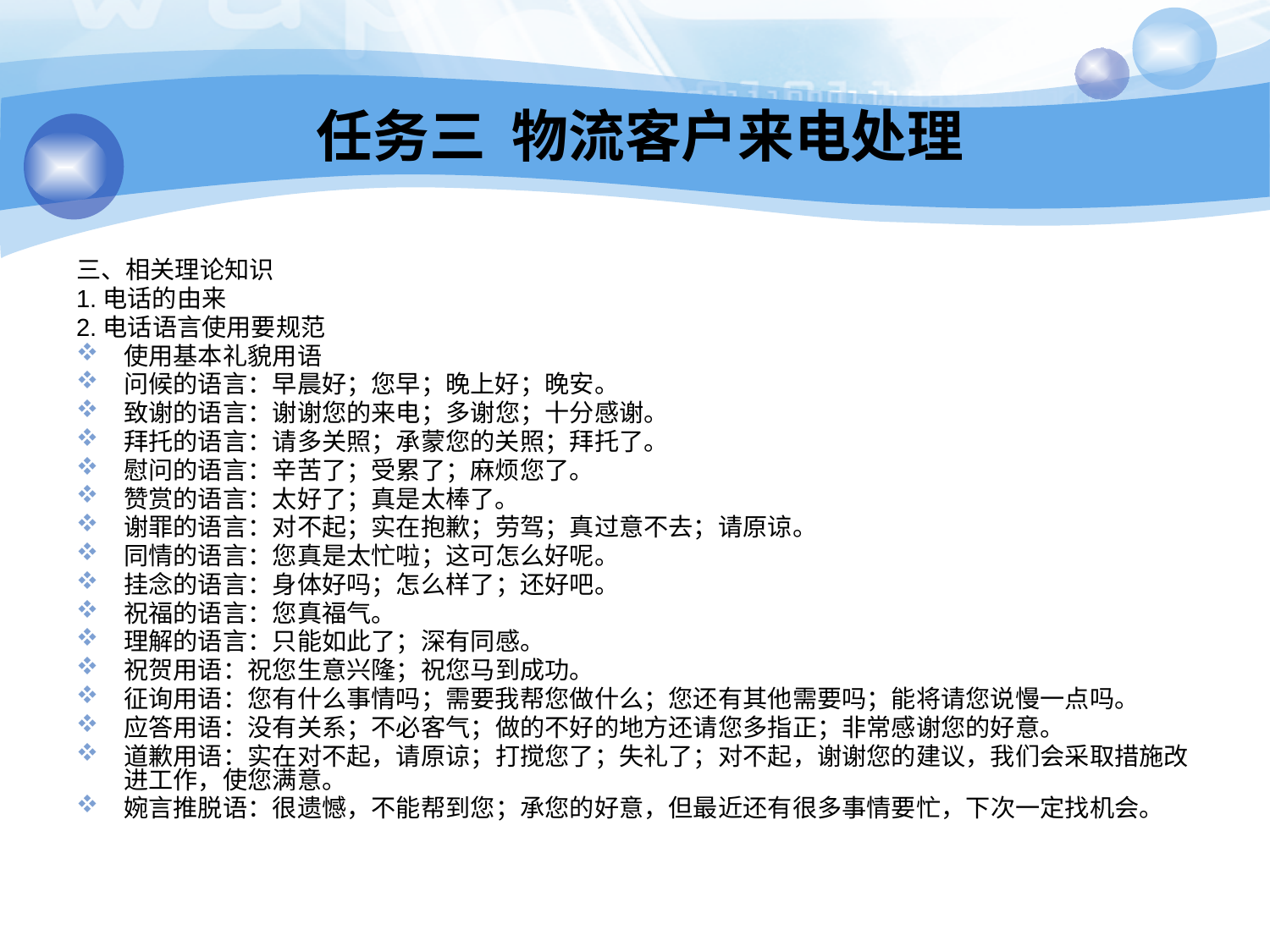

# 任务三  物流客户来电处理
三、相关理论知识
1.电话的由来
2.电话语言使用要规范
使用基本礼貌用语
问候的语言：早晨好；您早；晚上好；晚安。
致谢的语言：谢谢您的来电；多谢您；十分感谢。
拜托的语言：请多关照；承蒙您的关照；拜托了。
慰问的语言：辛苦了；受累了；麻烦您了。
赞赏的语言：太好了；真是太棒了。
谢罪的语言：对不起；实在抱歉；劳驾；真过意不去；请原谅。
同情的语言：您真是太忙啦；这可怎么好呢。
挂念的语言：身体好吗；怎么样了；还好吧。
祝福的语言：您真福气。
理解的语言：只能如此了；深有同感。
祝贺用语：祝您生意兴隆；祝您马到成功。
征询用语：您有什么事情吗；需要我帮您做什么；您还有其他需要吗；能将请您说慢一点吗。
应答用语：没有关系；不必客气；做的不好的地方还请您多指正；非常感谢您的好意。
道歉用语：实在对不起，请原谅；打搅您了；失礼了；对不起，谢谢您的建议，我们会采取措施改进工作，使您满意。
婉言推脱语：很遗憾，不能帮到您；承您的好意，但最近还有很多事情要忙，下次一定找机会。